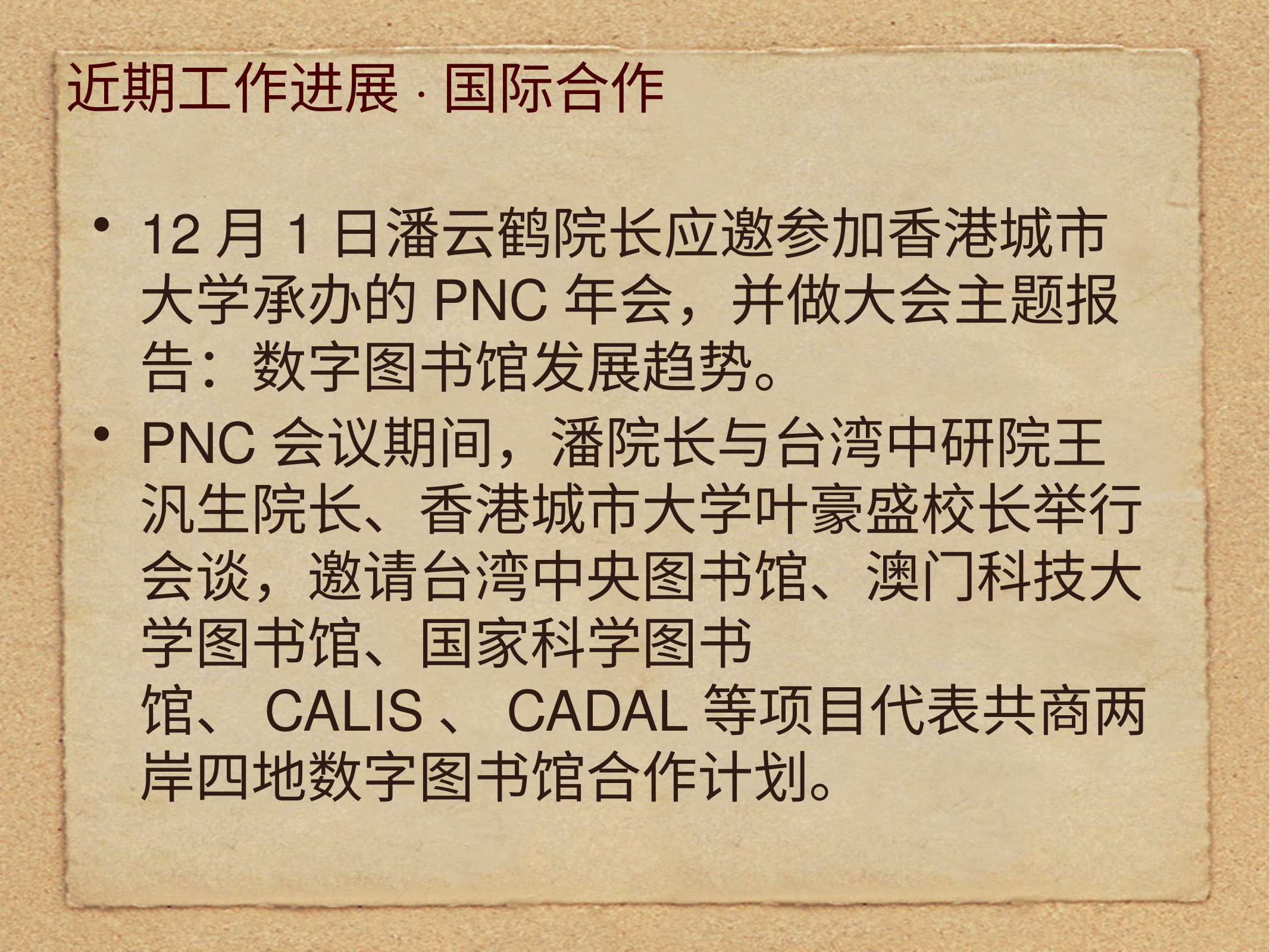

近期工作进展·国际合作
12月1日潘云鹤院长应邀参加香港城市大学承办的PNC年会，并做大会主题报告：数字图书馆发展趋势。
PNC会议期间，潘院长与台湾中研院王汎生院长、香港城市大学叶豪盛校长举行会谈，邀请台湾中央图书馆、澳门科技大学图书馆、国家科学图书馆、CALIS、CADAL等项目代表共商两岸四地数字图书馆合作计划。